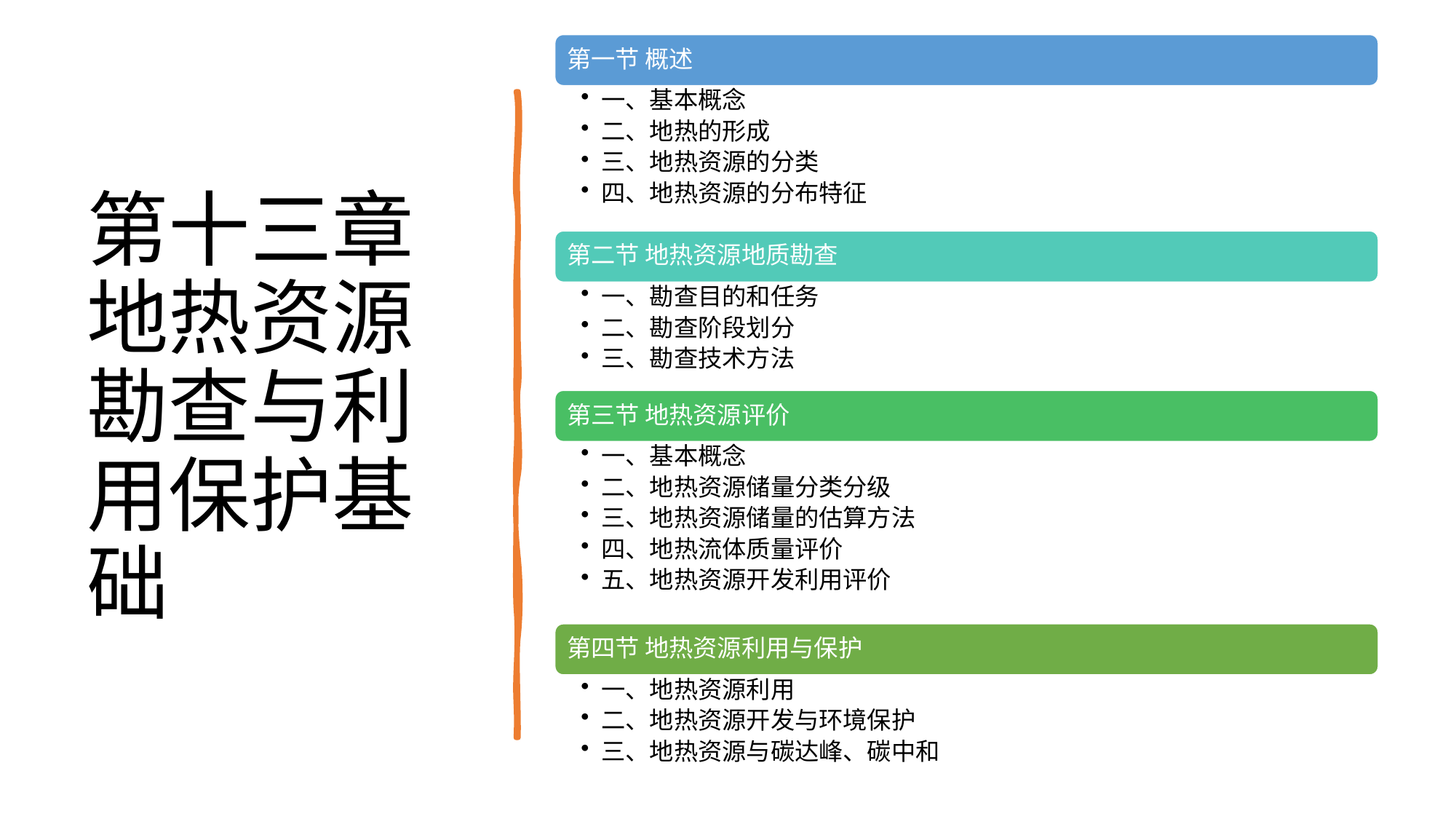

第一节 概述
一、基本概念
二、地热的形成
三、地热资源的分类
四、地热资源的分布特征
第二节 地热资源地质勘查
一、勘查目的和任务
二、勘查阶段划分
三、勘查技术方法
第三节 地热资源评价
一、基本概念
二、地热资源储量分类分级
三、地热资源储量的估算方法
四、地热流体质量评价
五、地热资源开发利用评价
第四节 地热资源利用与保护
一、地热资源利用
二、地热资源开发与环境保护
三、地热资源与碳达峰、碳中和
# 第十三章 地热资源勘查与利用保护基础